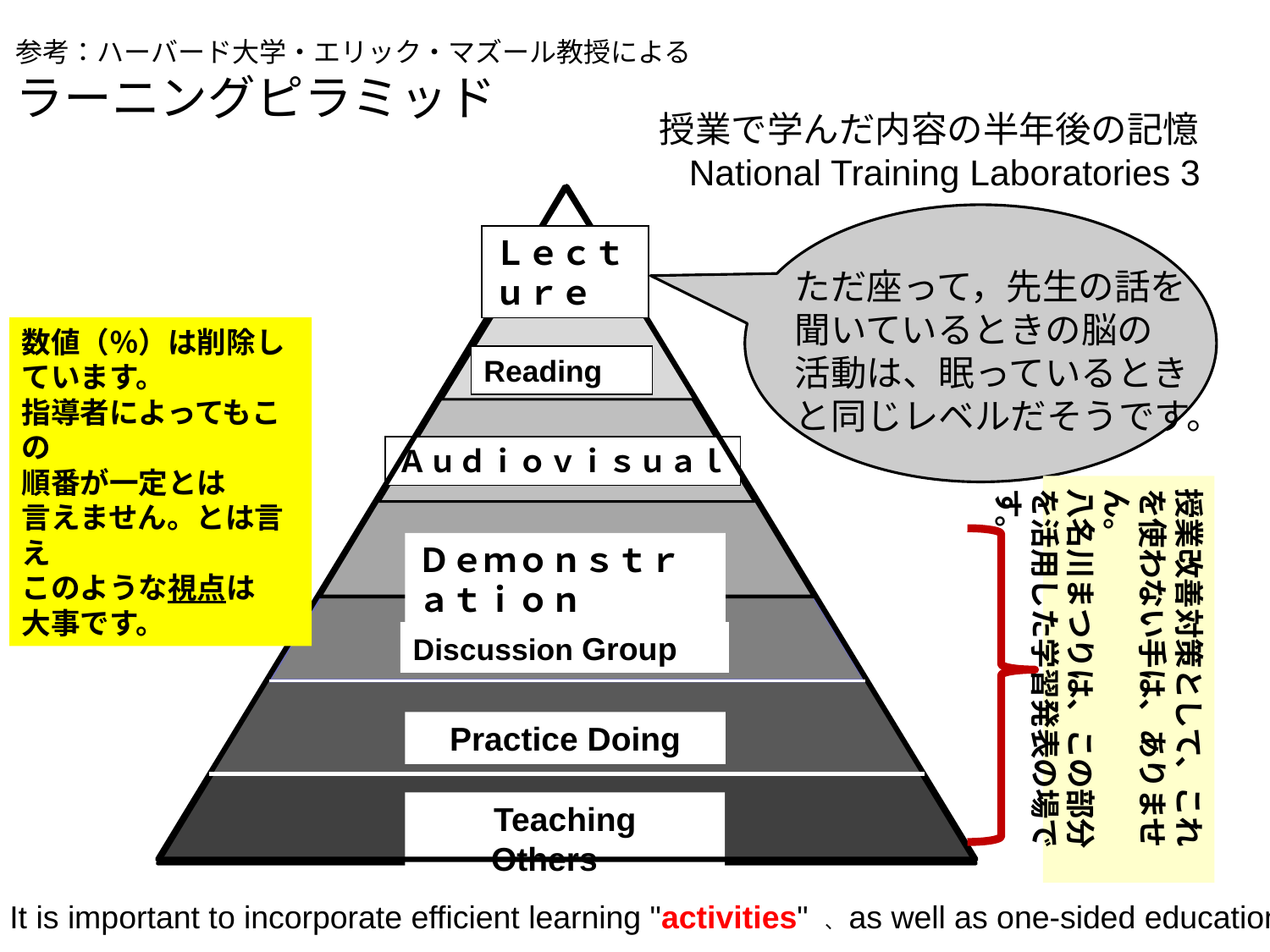

参考：ハーバード大学・エリック・マズール教授による
ラーニングピラミッド
授業で学んだ内容の半年後の記憶
   National Training Laboratories 3

Ｄｉｓｃｕｓｓｉｏ

Ｌｅｃｔｕｒｅ
ただ座って，先生の話を
聞いているときの脳の
活動は、眠っているとき
と同じレベルだそうです。
数値（％）は削除しています。
指導者によってもこの
順番が一定とは
言えません。とは言え
このような視点は
大事です。
Reading
Ａｕｄｉｏｖｉｓｕａｌ
授業改善対策として、これを使わない手は、ありません。
八名川まつりは、この部分を活用した学習発表の場です。

Ｄｅｍｏｎｓｔｒａｔｉｏｎ
Discussion Group
Practice Doing
Teaching Others
It is important to incorporate efficient learning "activities" 、as well as one-sided education.